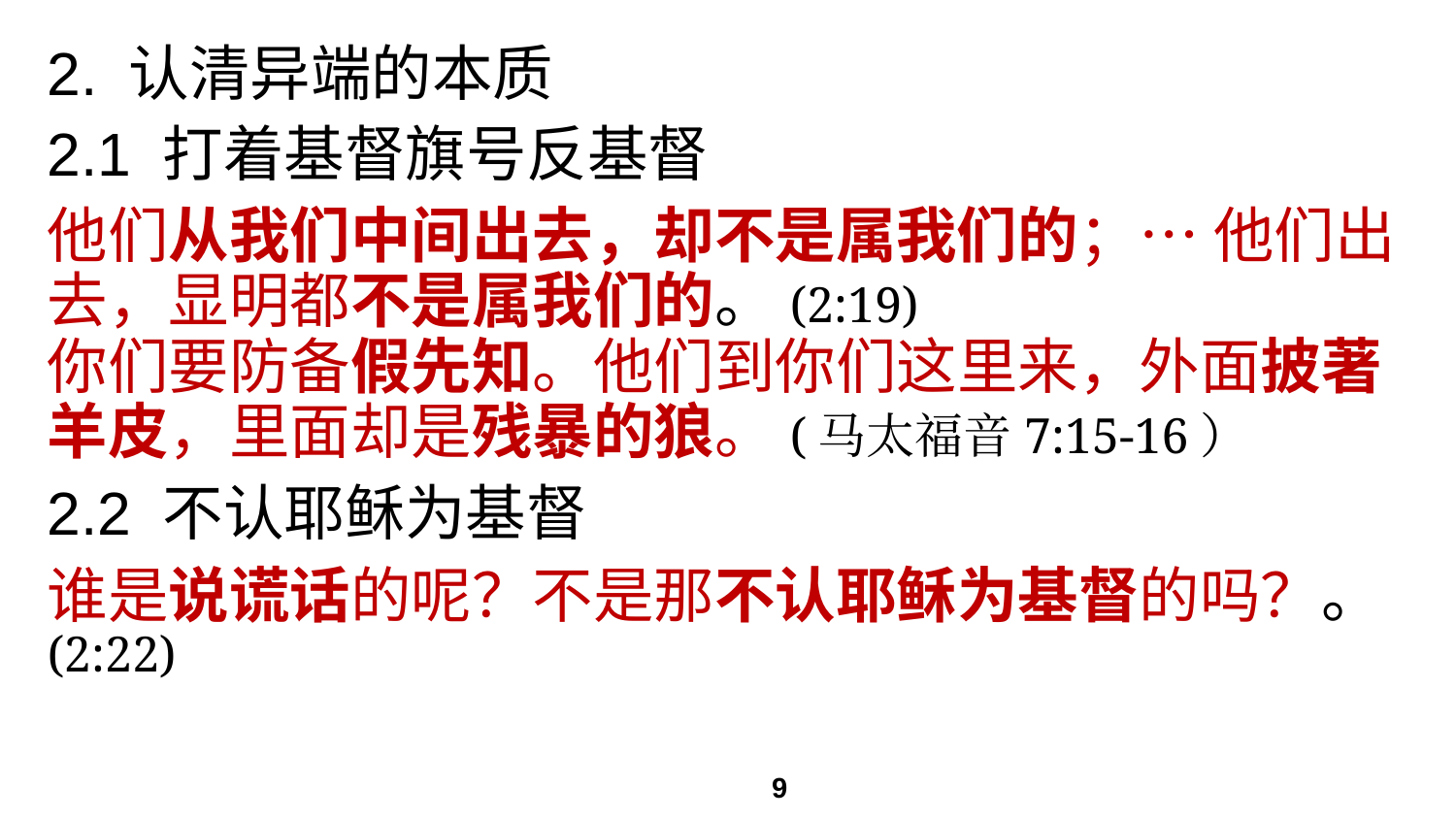

# 2. 认清异端的本质
2.1 打着基督旗号反基督
他们从我们中间出去，却不是属我们的；… 他们出去，显明都不是属我们的。(2:19)
你们要防备假先知。他们到你们这里来，外面披著羊皮，里面却是残暴的狼。(马太福音7:15-16）
2.2 不认耶稣为基督
谁是说谎话的呢？不是那不认耶稣为基督的吗？。(2:22)

9